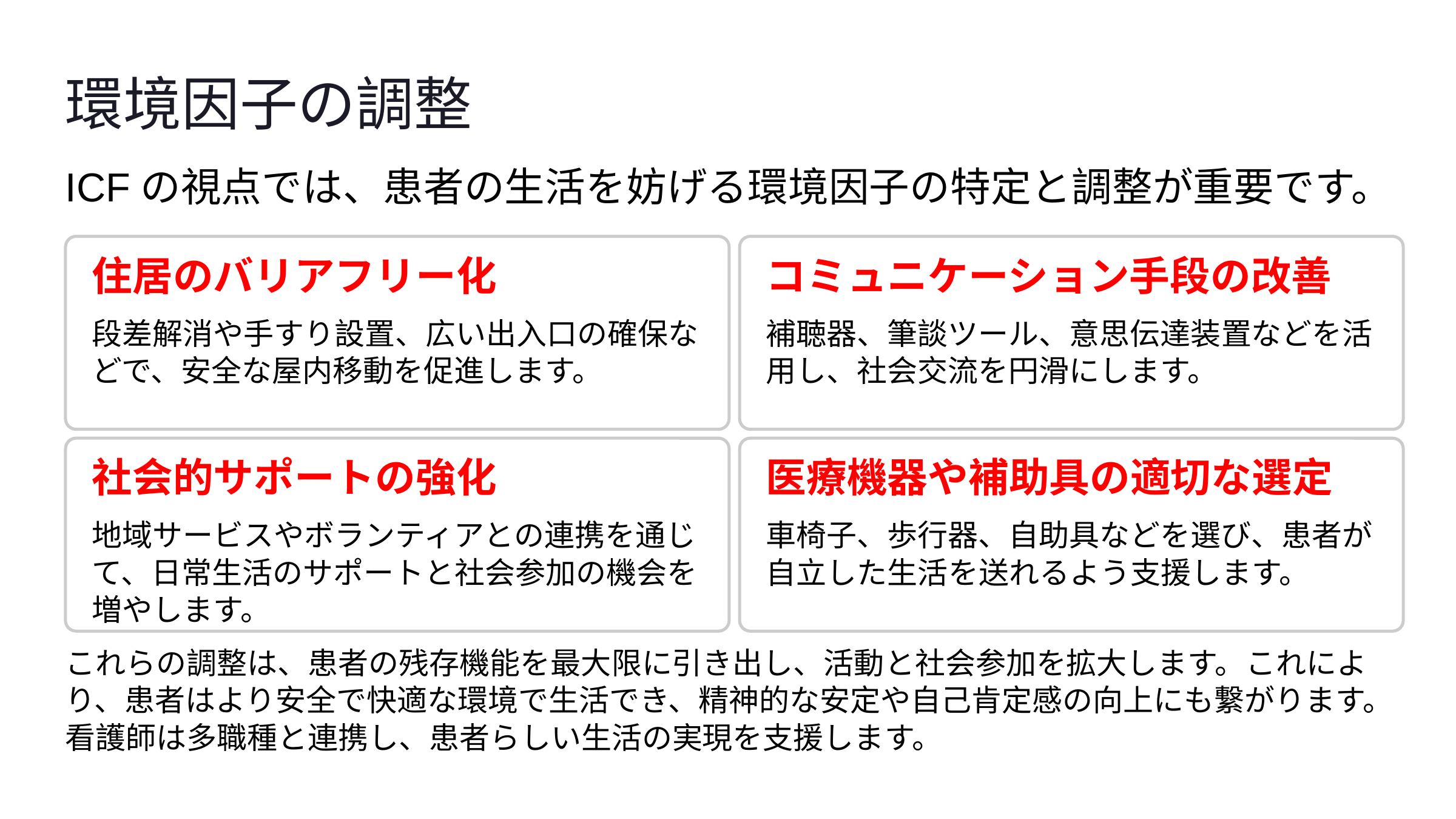

環境因子の調整
ICFの視点では、患者の生活を妨げる環境因子の特定と調整が重要です。

住居のバリアフリー化
コミュニケーション手段の改善
段差解消や手すり設置、広い出入口の確保などで、安全な屋内移動を促進します。
補聴器、筆談ツール、意思伝達装置などを活用し、社会交流を円滑にします。

社会的サポートの強化
医療機器や補助具の適切な選定
地域サービスやボランティアとの連携を通じて、日常生活のサポートと社会参加の機会を増やします。
車椅子、歩行器、自助具などを選び、患者が自立した生活を送れるよう支援します。
これらの調整は、患者の残存機能を最大限に引き出し、活動と社会参加を拡大します。これにより、患者はより安全で快適な環境で生活でき、精神的な安定や自己肯定感の向上にも繋がります。看護師は多職種と連携し、患者らしい生活の実現を支援します。